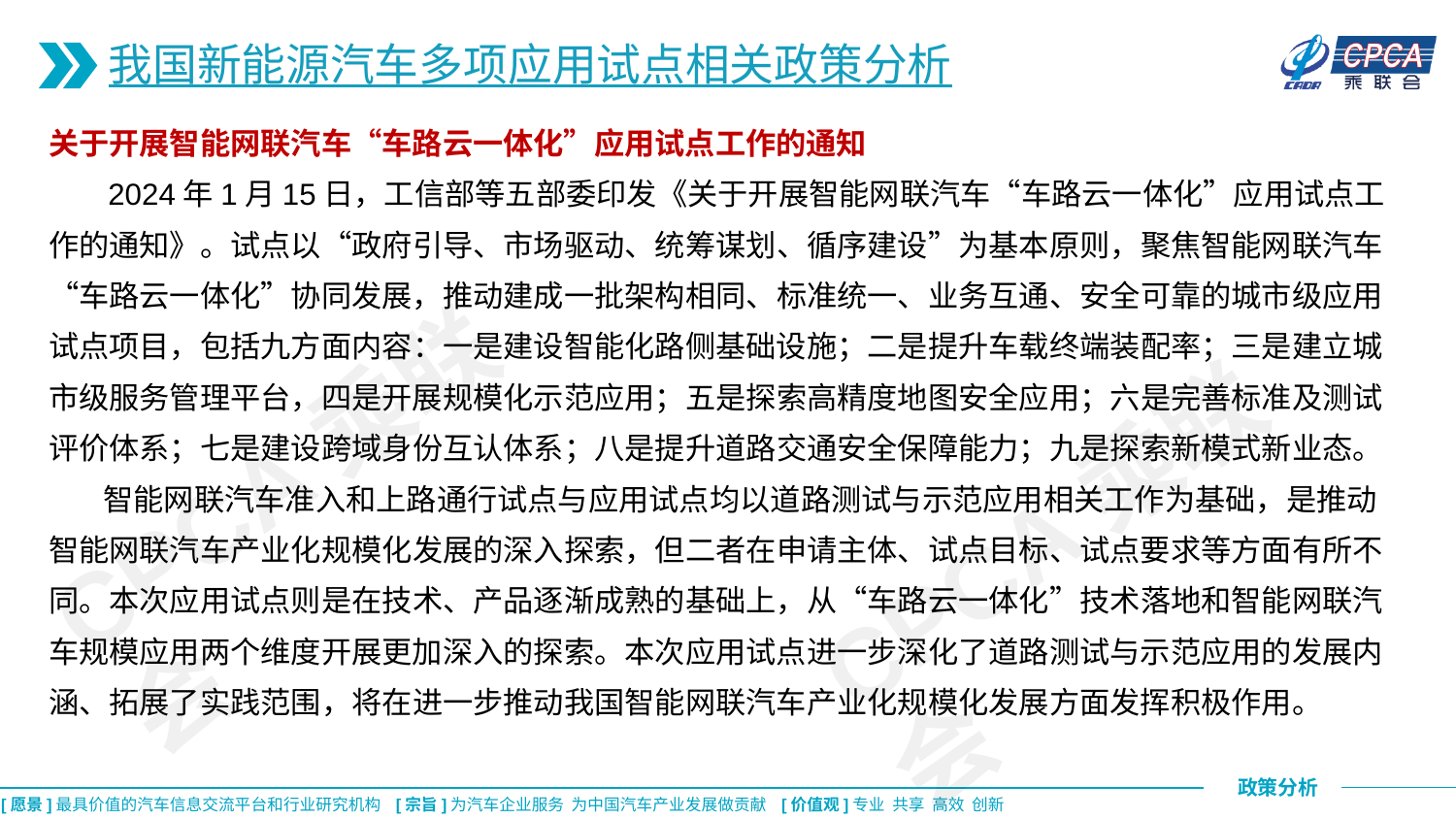

我国新能源汽车多项应用试点相关政策分析
关于开展智能网联汽车“车路云一体化”应用试点工作的通知
       2024年1月15日，工信部等五部委印发《关于开展智能网联汽车“车路云一体化”应用试点工作的通知》。试点以“政府引导、市场驱动、统筹谋划、循序建设”为基本原则，聚焦智能网联汽车“车路云一体化”协同发展，推动建成一批架构相同、标准统一、业务互通、安全可靠的城市级应用试点项目，包括九方面内容：一是建设智能化路侧基础设施；二是提升车载终端装配率；三是建立城市级服务管理平台，四是开展规模化示范应用；五是探索高精度地图安全应用；六是完善标准及测试评价体系；七是建设跨域身份互认体系；八是提升道路交通安全保障能力；九是探索新模式新业态。
       智能网联汽车准入和上路通行试点与应用试点均以道路测试与示范应用相关工作为基础，是推动智能网联汽车产业化规模化发展的深入探索，但二者在申请主体、试点目标、试点要求等方面有所不同。本次应用试点则是在技术、产品逐渐成熟的基础上，从“车路云一体化”技术落地和智能网联汽车规模应用两个维度开展更加深入的探索。本次应用试点进一步深化了道路测试与示范应用的发展内涵、拓展了实践范围，将在进一步推动我国智能网联汽车产业化规模化发展方面发挥积极作用。
CPCA乘联会
CPCA乘联会